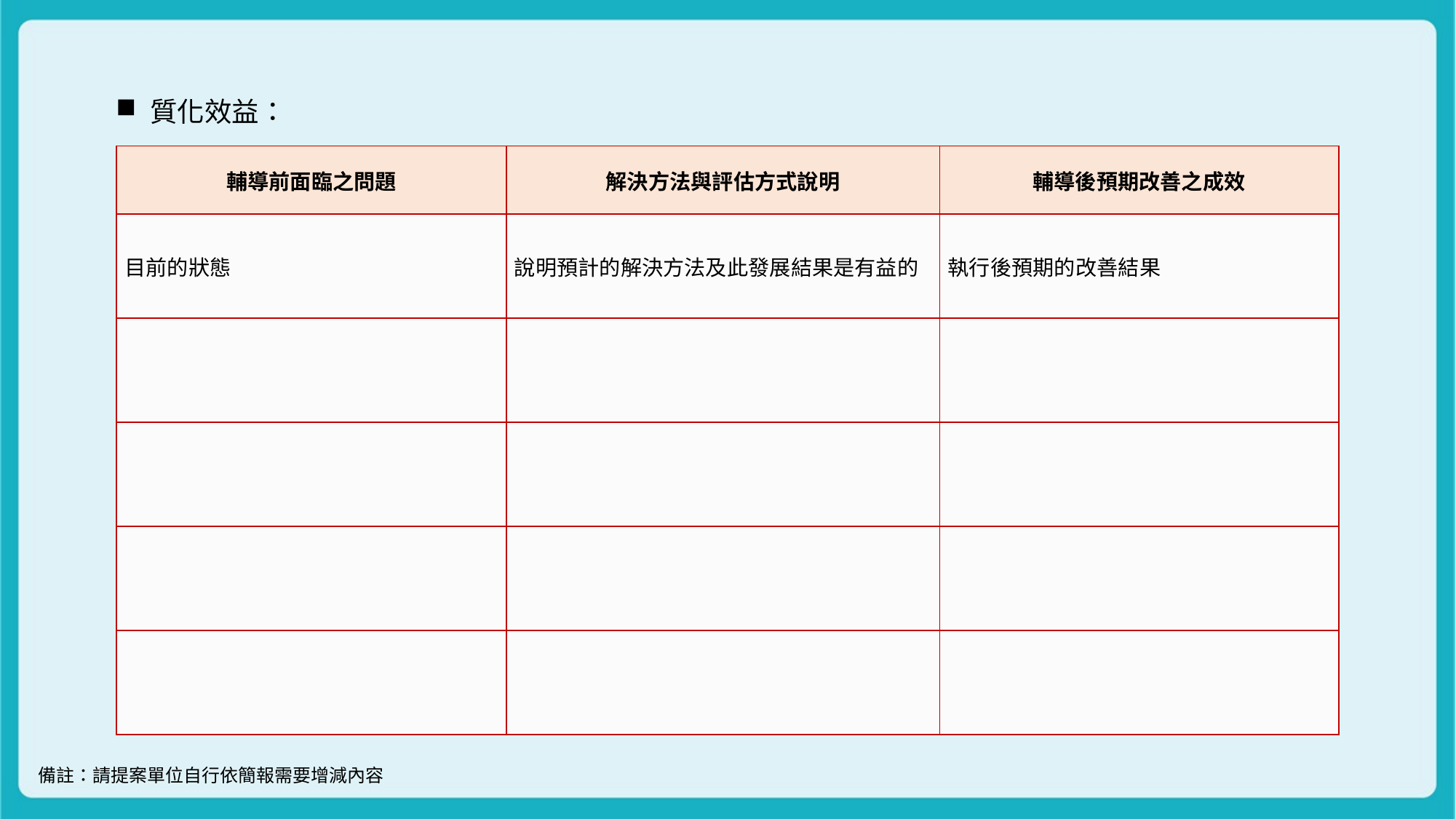

質化效益：
| 輔導前面臨之問題 | 解決方法與評估方式說明 | 輔導後預期改善之成效 |
| --- | --- | --- |
| 目前的狀態 | 說明預計的解決方法及此發展結果是有益的 | 執行後預期的改善結果 |
|  |  |  |
|  |  |  |
|  |  |  |
|  |  |  |
備註：請提案單位自行依簡報需要增減內容